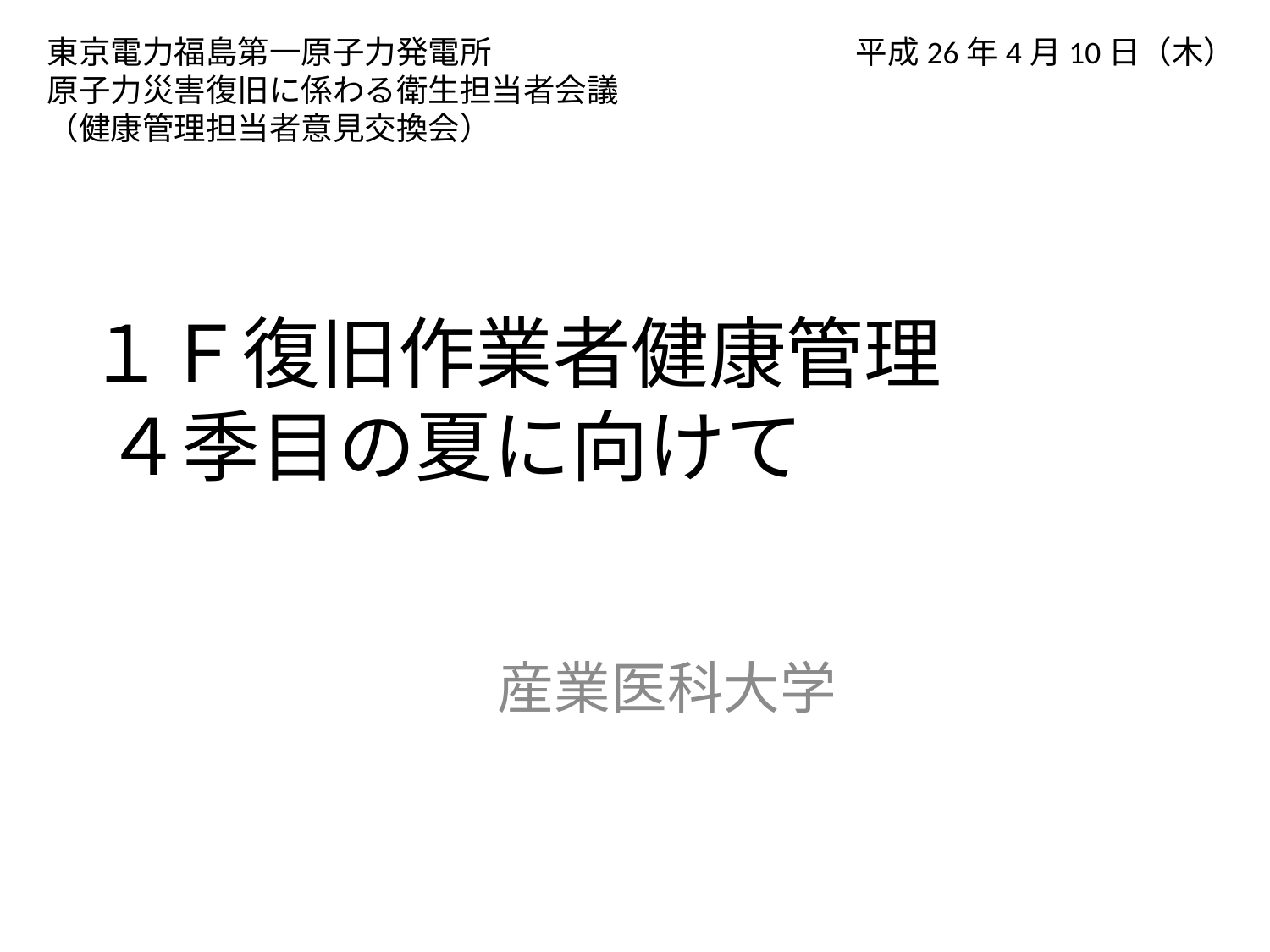

東京電力福島第一原子力発電所
原子力災害復旧に係わる衛生担当者会議
（健康管理担当者意見交換会）
平成26年4月10日（木）
# １Ｆ復旧作業者健康管理 ４季目の夏に向けて
産業医科大学